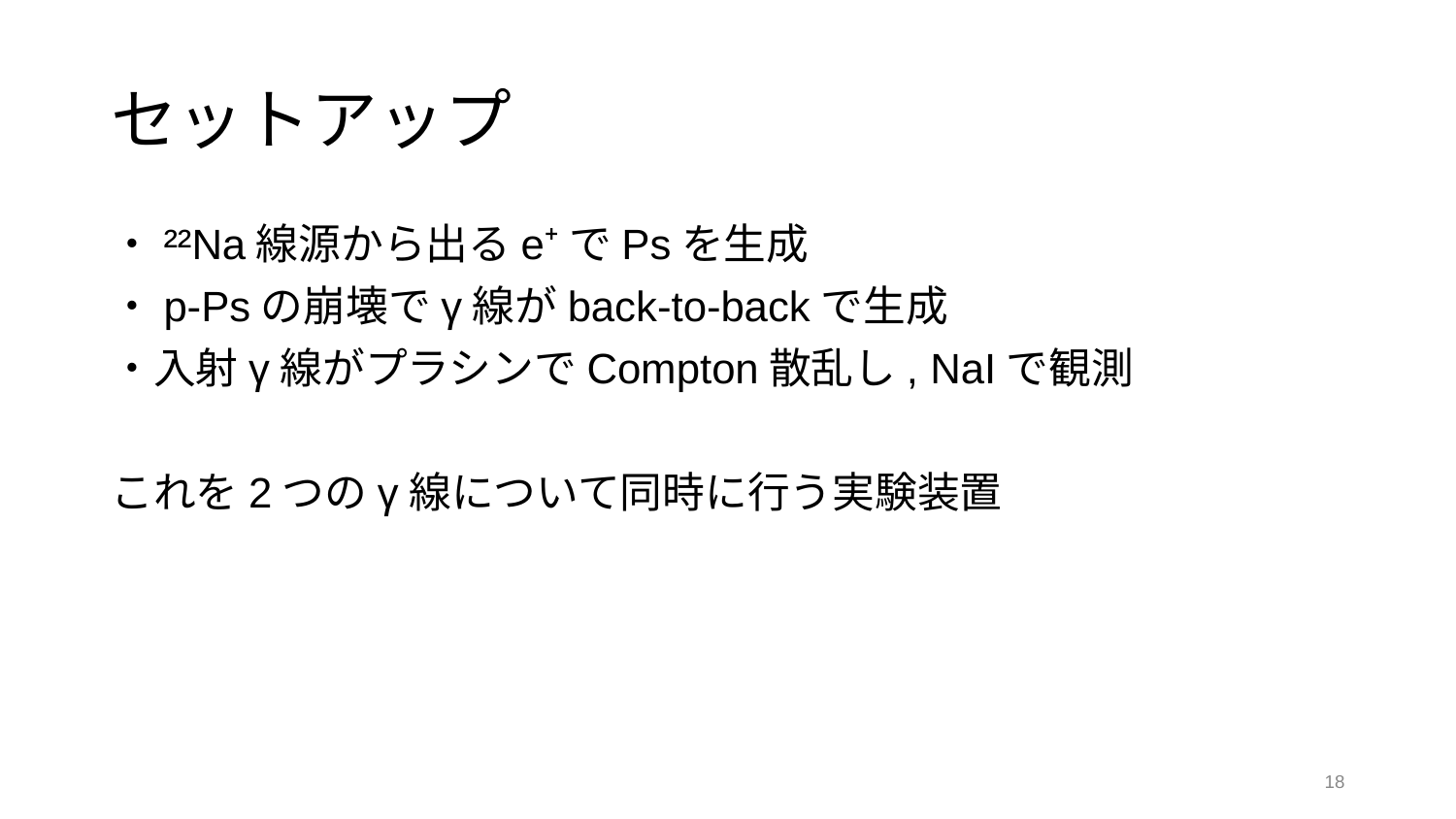

# セットアップ
・²²Na線源から出るe⁺でPsを生成
・p-Psの崩壊でγ線がback-to-backで生成
・入射γ線がプラシンでCompton散乱し, NaIで観測

これを2つのγ線について同時に行う実験装置
18